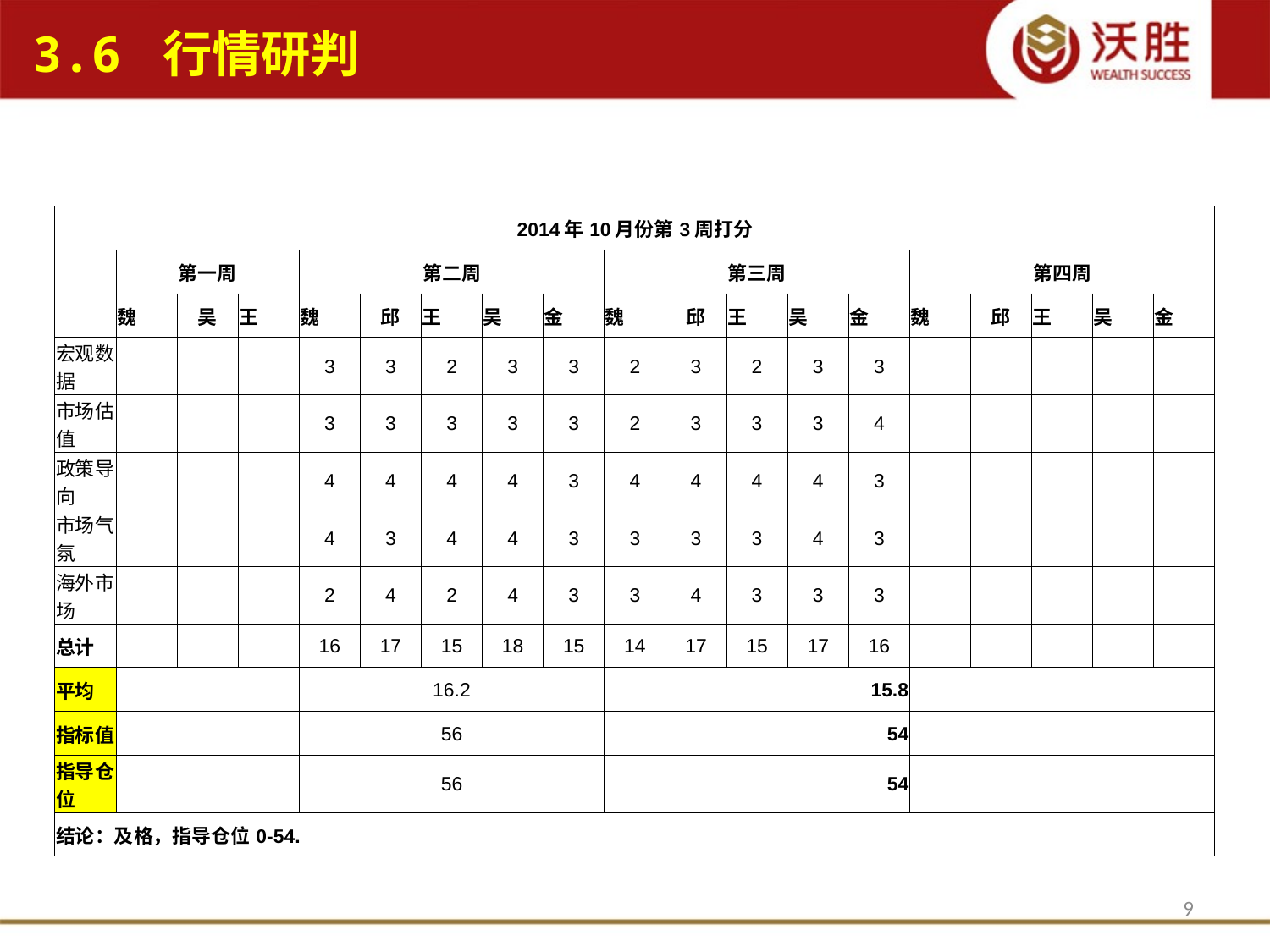

3.6 行情研判
| 2014年10月份第3周打分 |  |  |  |  |  |  |  |  |  |  |  |  |  |  |  |  |  |  |
| --- | --- | --- | --- | --- | --- | --- | --- | --- | --- | --- | --- | --- | --- | --- | --- | --- | --- | --- |
|  | 第一周 |  |  | 第二周 |  |  |  |  | 第三周 |  |  |  |  | 第四周 |  |  |  |  |
|  | 魏 | 吴 | 王 | 魏 | 邱 | 王 | 吴 | 金 | 魏 | 邱 | 王 | 吴 | 金 | 魏 | 邱 | 王 | 吴 | 金 |
| 宏观数据 |  |  |  | 3 | 3 | 2 | 3 | 3 | 2 | 3 | 2 | 3 | 3 |  |  |  |  |  |
| 市场估值 |  |  |  | 3 | 3 | 3 | 3 | 3 | 2 | 3 | 3 | 3 | 4 |  |  |  |  |  |
| 政策导向 |  |  |  | 4 | 4 | 4 | 4 | 3 | 4 | 4 | 4 | 4 | 3 |  |  |  |  |  |
| 市场气氛 |  |  |  | 4 | 3 | 4 | 4 | 3 | 3 | 3 | 3 | 4 | 3 |  |  |  |  |  |
| 海外市场 |  |  |  | 2 | 4 | 2 | 4 | 3 | 3 | 4 | 3 | 3 | 3 |  |  |  |  |  |
| 总计 |  |  |  | 16 | 17 | 15 | 18 | 15 | 14 | 17 | 15 | 17 | 16 |  |  |  |  |  |
| 平均 |  |  |  | 16.2 |  |  |  |  | 15.8 |  |  |  |  |  |  |  |  |  |
| 指标值 |  |  |  | 56 |  |  |  |  | 54 |  |  |  |  |  |  |  |  |  |
| 指导仓位 |  |  |  | 56 |  |  |  |  | 54 |  |  |  |  |  |  |  |  |  |
| 结论：及格，指导仓位0-54. |  |  |  |  |  |  |  |  |  |  |  |  |  |  |  |  |  |  |
9